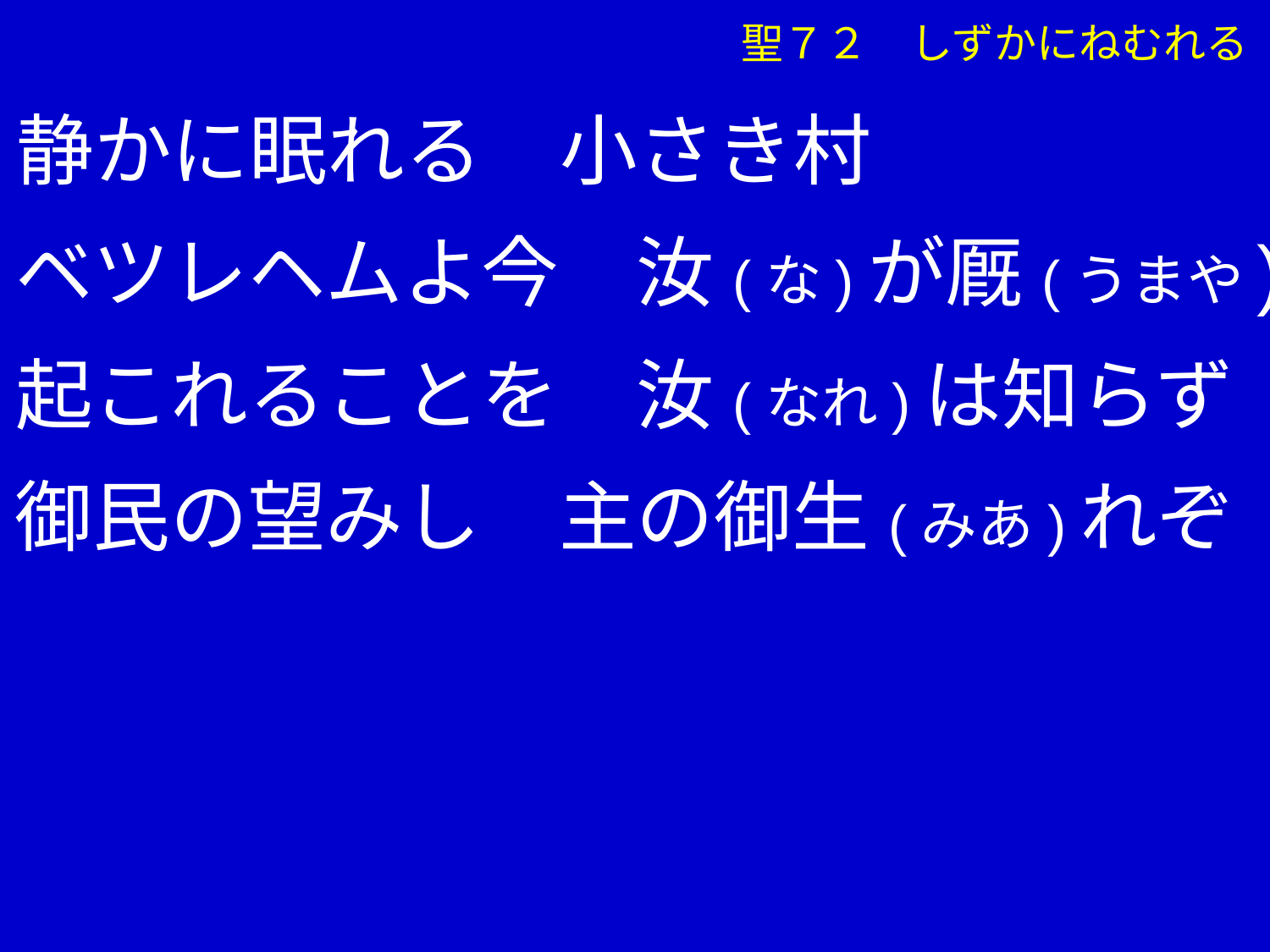

①静かに眠れる　小さき村
　 ベツレヘムよ今　汝(な)が厩(うまや)に
　 起これることを　汝(なれ)は知らず
　 御民の望みし　主の御生(みあ)れぞ

聖７２　しずかにねむれる